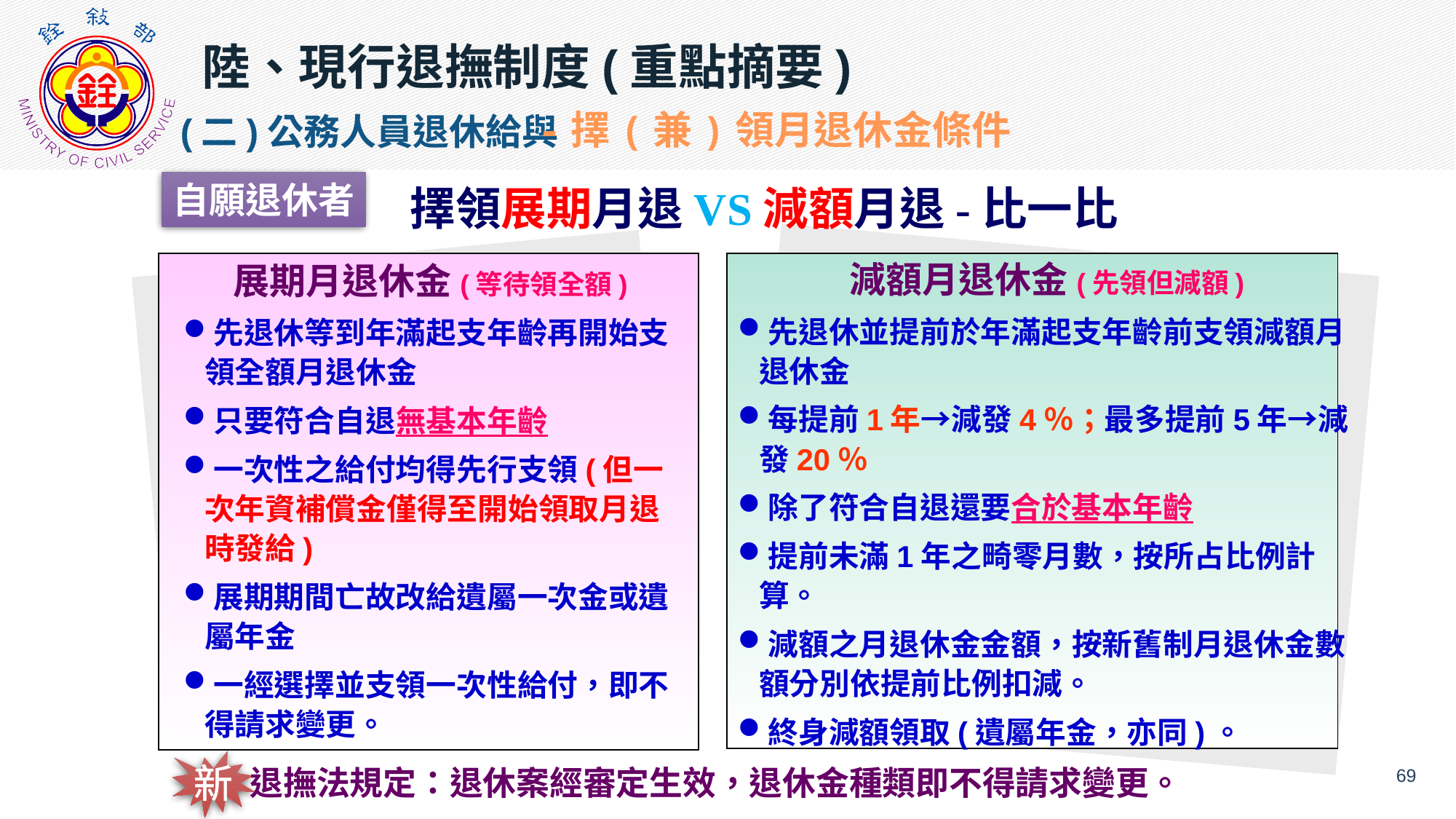

陸、現行退撫制度(重點摘要)
(二)公務人員退休給與
-擇(兼)領月退休金條件
自願退休者
擇領展期月退VS減額月退-比一比

減額月退休金(先領但減額)
先退休並提前於年滿起支年齡前支領減額月退休金
每提前1年→減發4％；最多提前5年→減發20％
除了符合自退還要合於基本年齡
提前未滿1年之畸零月數，按所占比例計算。
減額之月退休金金額，按新舊制月退休金數額分別依提前比例扣減。
終身減額領取(遺屬年金，亦同)。

展期月退休金(等待領全額)
先退休等到年滿起支年齡再開始支領全額月退休金
只要符合自退無基本年齡
一次性之給付均得先行支領(但一次年資補償金僅得至開始領取月退時發給)
展期期間亡故改給遺屬一次金或遺屬年金
一經選擇並支領一次性給付，即不得請求變更。

退撫法規定：退休案經審定生效，退休金種類即不得請求變更。
新